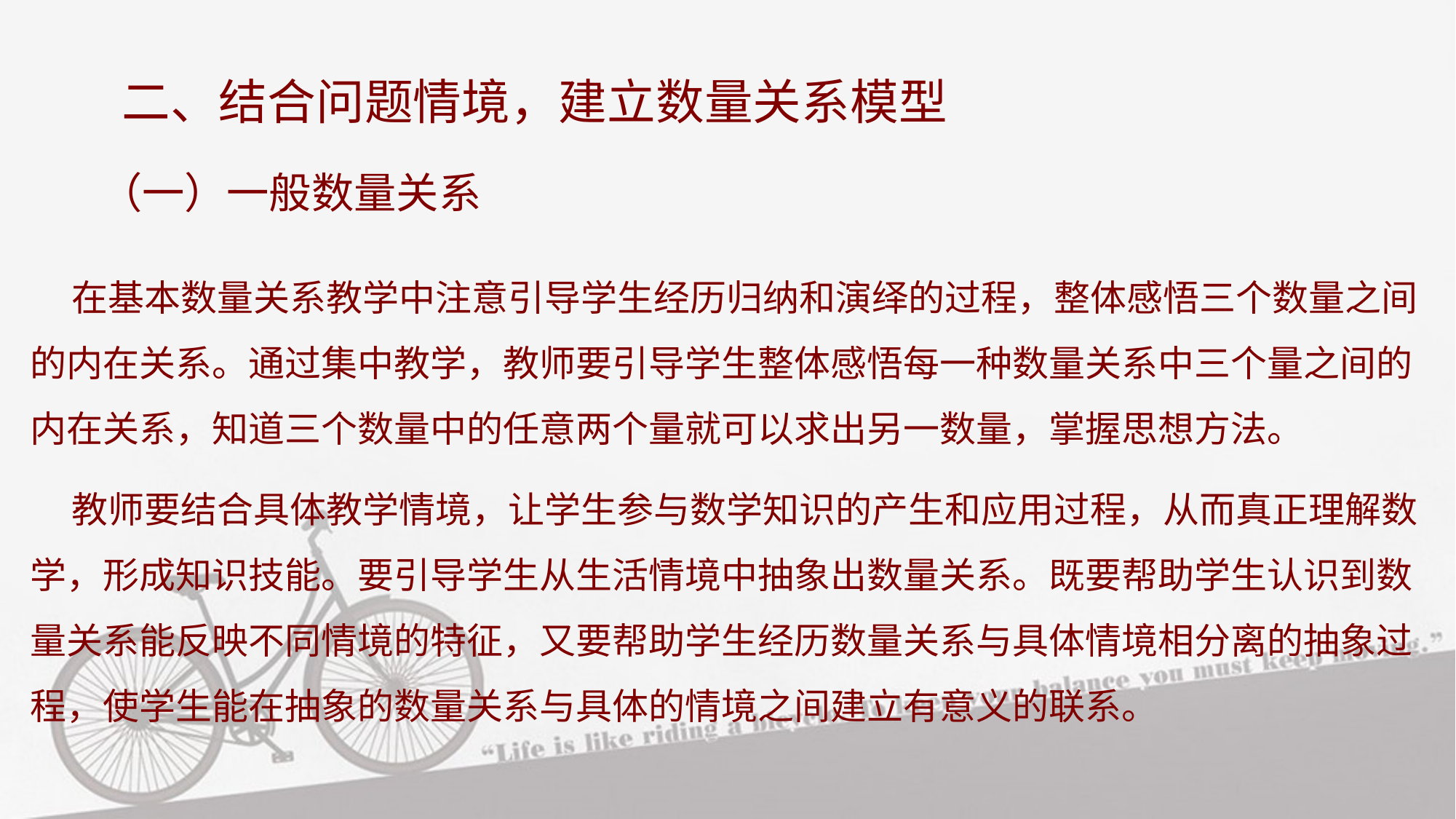

# 二、结合问题情境，建立数量关系模型
（一）一般数量关系
    在基本数量关系教学中注意引导学生经历归纳和演绎的过程，整体感悟三个数量之间的内在关系。通过集中教学，教师要引导学生整体感悟每一种数量关系中三个量之间的内在关系，知道三个数量中的任意两个量就可以求出另一数量，掌握思想方法。
    教师要结合具体教学情境，让学生参与数学知识的产生和应用过程，从而真正理解数学，形成知识技能。要引导学生从生活情境中抽象出数量关系。既要帮助学生认识到数量关系能反映不同情境的特征，又要帮助学生经历数量关系与具体情境相分离的抽象过程，使学生能在抽象的数量关系与具体的情境之间建立有意义的联系。